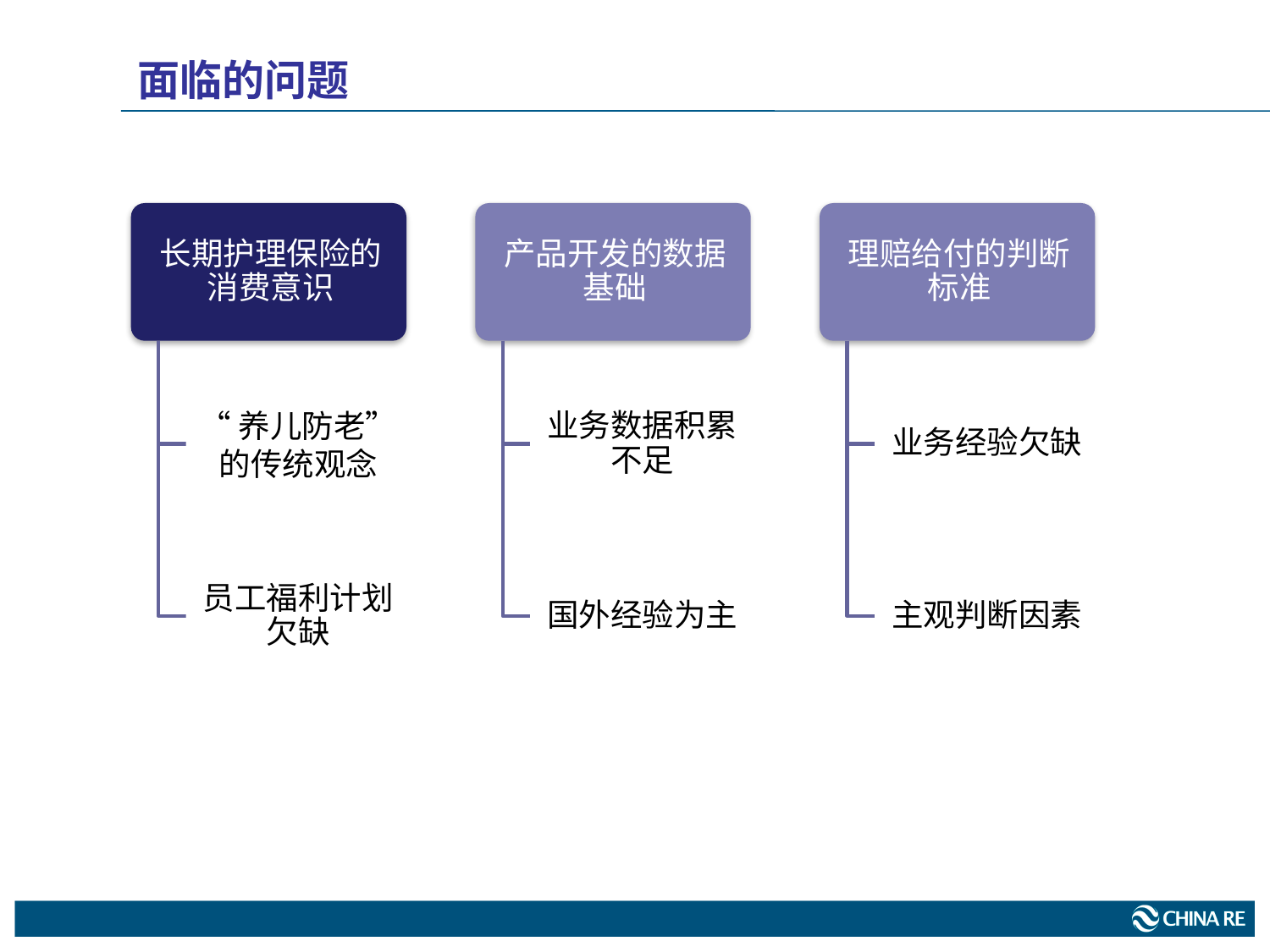

# 面临的问题
长期护理保险的消费意识
“养儿防老”的传统观念
员工福利计划欠缺
产品开发的数据基础
业务数据积累不足
国外经验为主
理赔给付的判断标准
业务经验欠缺
主观判断因素